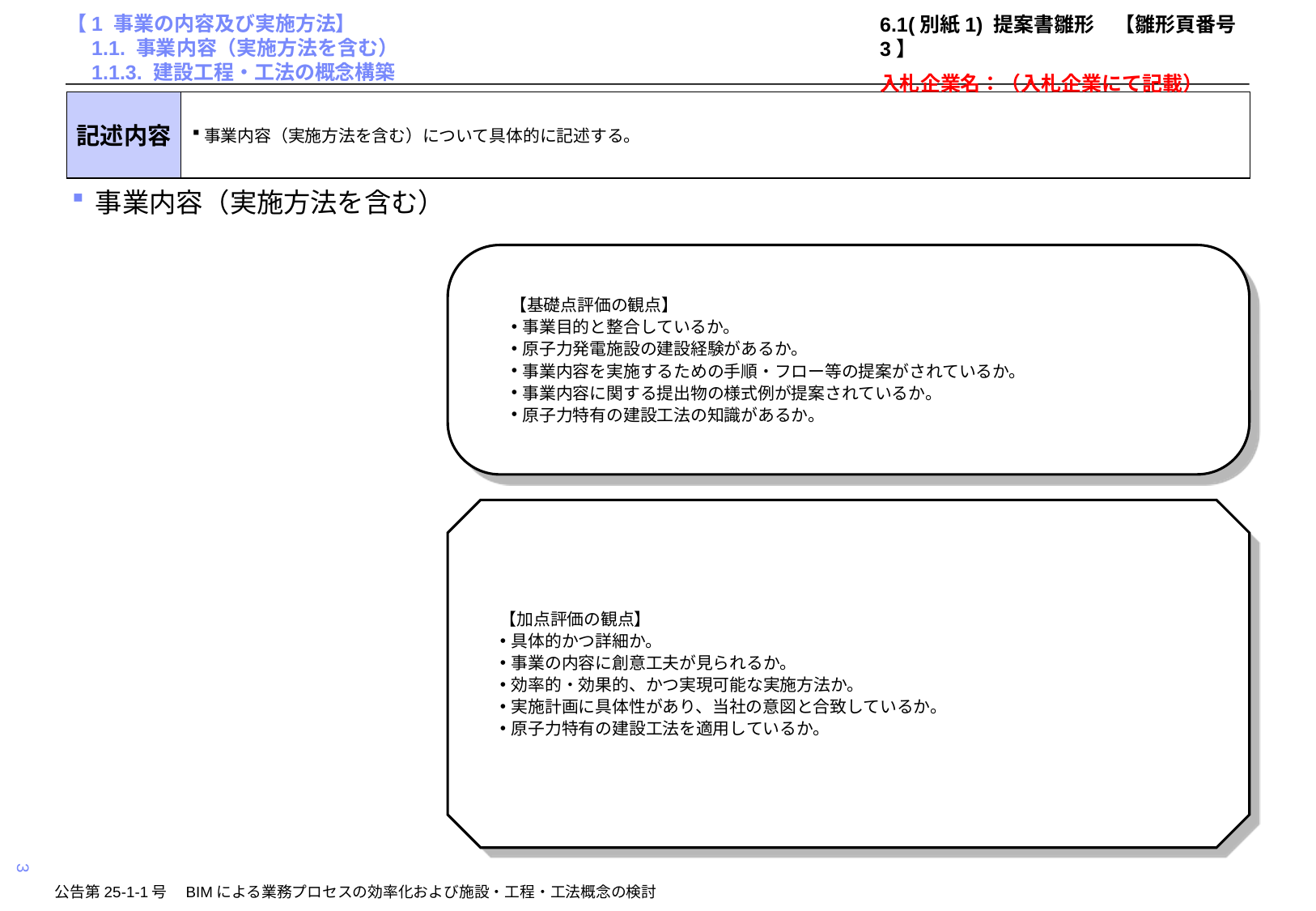

6.1(別紙1) 提案書雛形　【雛形頁番号3】
入札企業名：（入札企業にて記載）
# 【1 事業の内容及び実施方法】 　1.1. 事業内容（実施方法を含む） 　1.1.3. 建設工程・工法の概念構築
記述内容
事業内容（実施方法を含む）について具体的に記述する。
事業内容（実施方法を含む）
【基礎点評価の観点】
事業目的と整合しているか。
原子力発電施設の建設経験があるか。
事業内容を実施するための手順・フロー等の提案がされているか。
事業内容に関する提出物の様式例が提案されているか。
原子力特有の建設工法の知識があるか。
【加点評価の観点】
具体的かつ詳細か。
事業の内容に創意工夫が見られるか。
効率的・効果的、かつ実現可能な実施方法か。
実施計画に具体性があり、当社の意図と合致しているか。
原子力特有の建設工法を適用しているか。
3